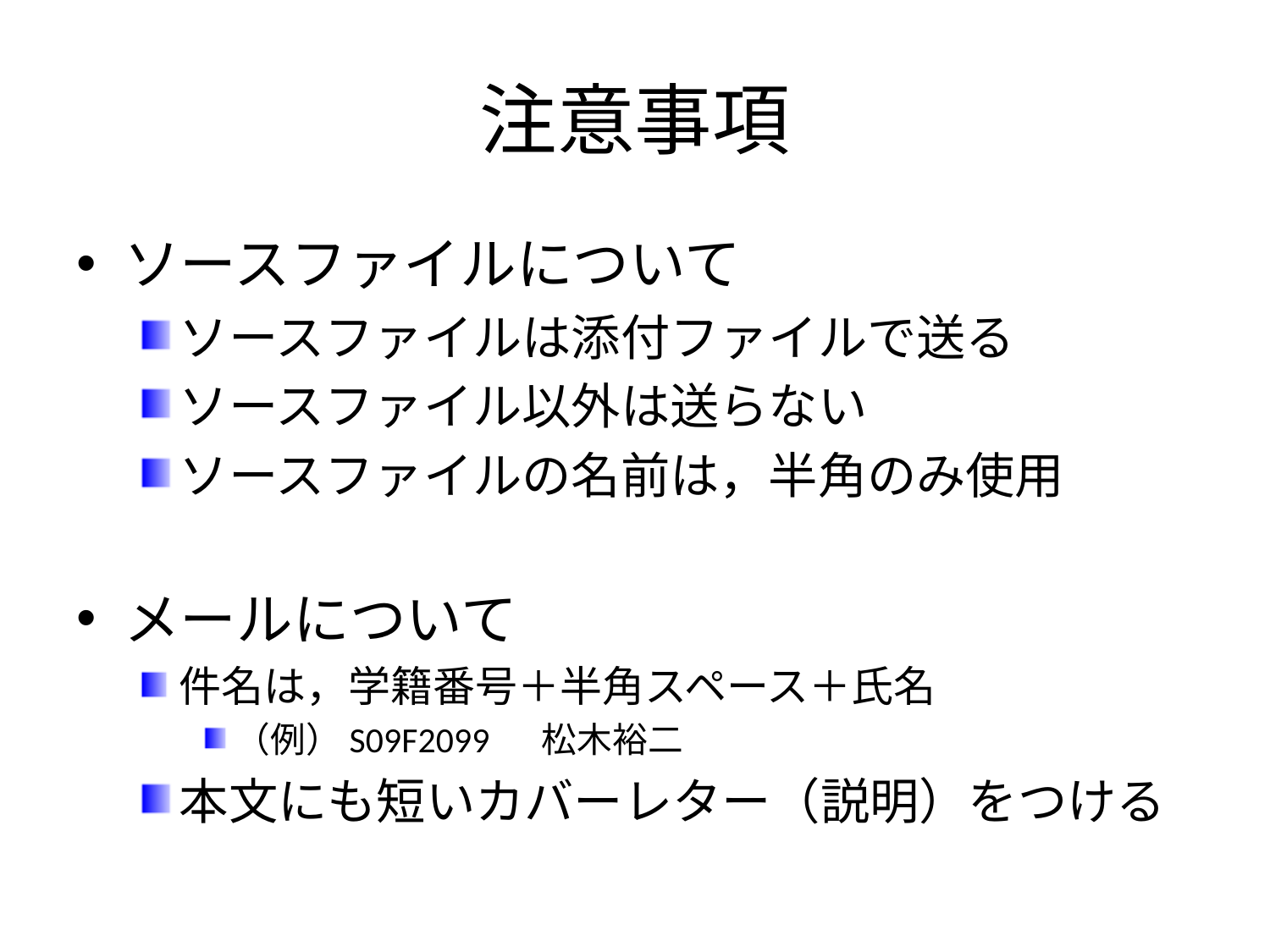

# 注意事項
ソースファイルについて
ソースファイルは添付ファイルで送る
ソースファイル以外は送らない
ソースファイルの名前は，半角のみ使用

メールについて
件名は，学籍番号＋半角スペース＋氏名
（例）S09F2099 　松木裕二
本文にも短いカバーレター（説明）をつける